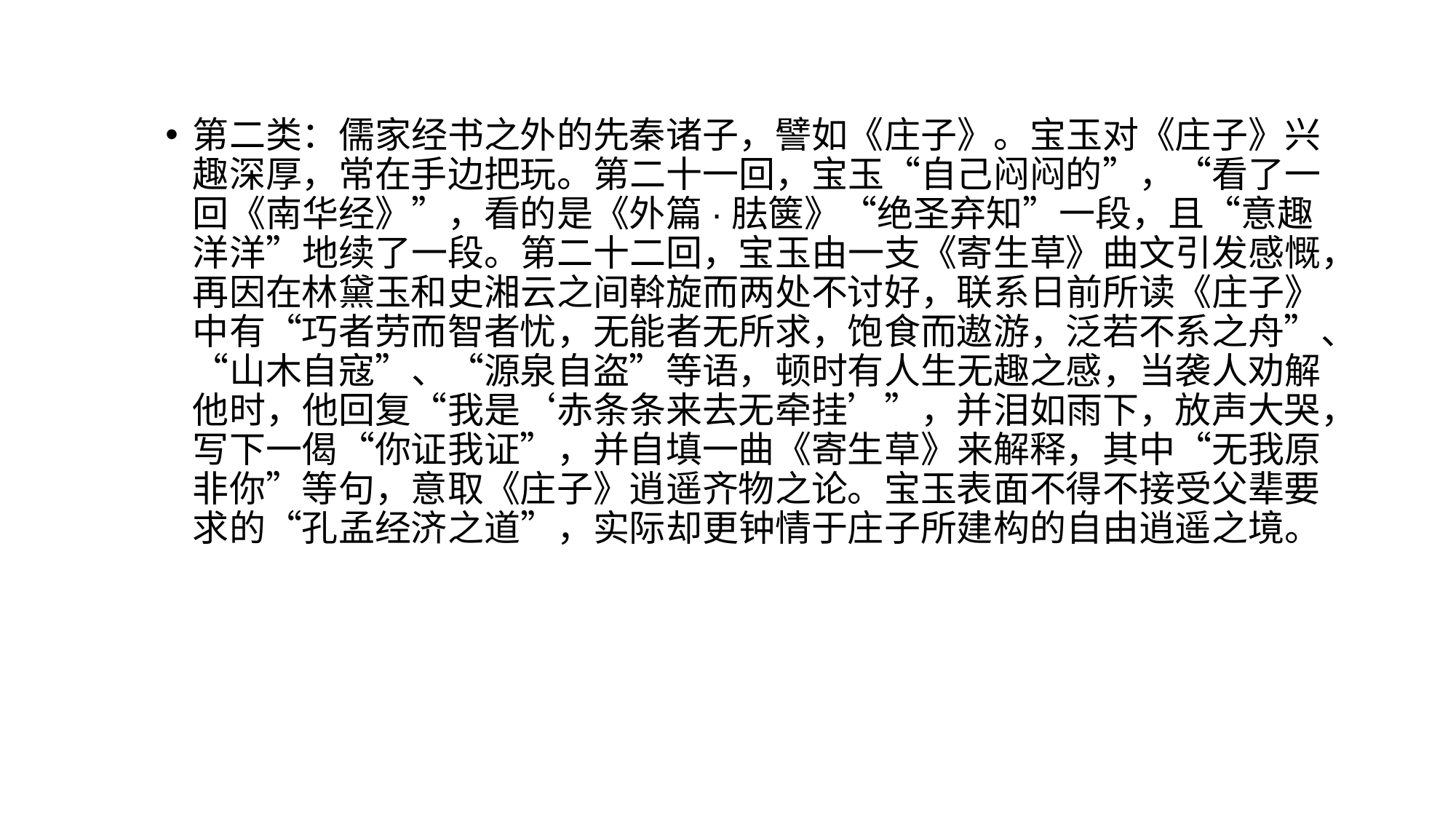

第二类：儒家经书之外的先秦诸子，譬如《庄子》。宝玉对《庄子》兴趣深厚，常在手边把玩。第二十一回，宝玉“自己闷闷的”，“看了一回《南华经》”，看的是《外篇·胠箧》“绝圣弃知”一段，且“意趣洋洋”地续了一段。第二十二回，宝玉由一支《寄生草》曲文引发感慨，再因在林黛玉和史湘云之间斡旋而两处不讨好，联系日前所读《庄子》中有“巧者劳而智者忧，无能者无所求，饱食而遨游，泛若不系之舟”、“山木自寇”、“源泉自盗”等语，顿时有人生无趣之感，当袭人劝解他时，他回复“我是‘赤条条来去无牵挂’”，并泪如雨下，放声大哭，写下一偈“你证我证”，并自填一曲《寄生草》来解释，其中“无我原非你”等句，意取《庄子》逍遥齐物之论。宝玉表面不得不接受父辈要求的“孔孟经济之道”，实际却更钟情于庄子所建构的自由逍遥之境。